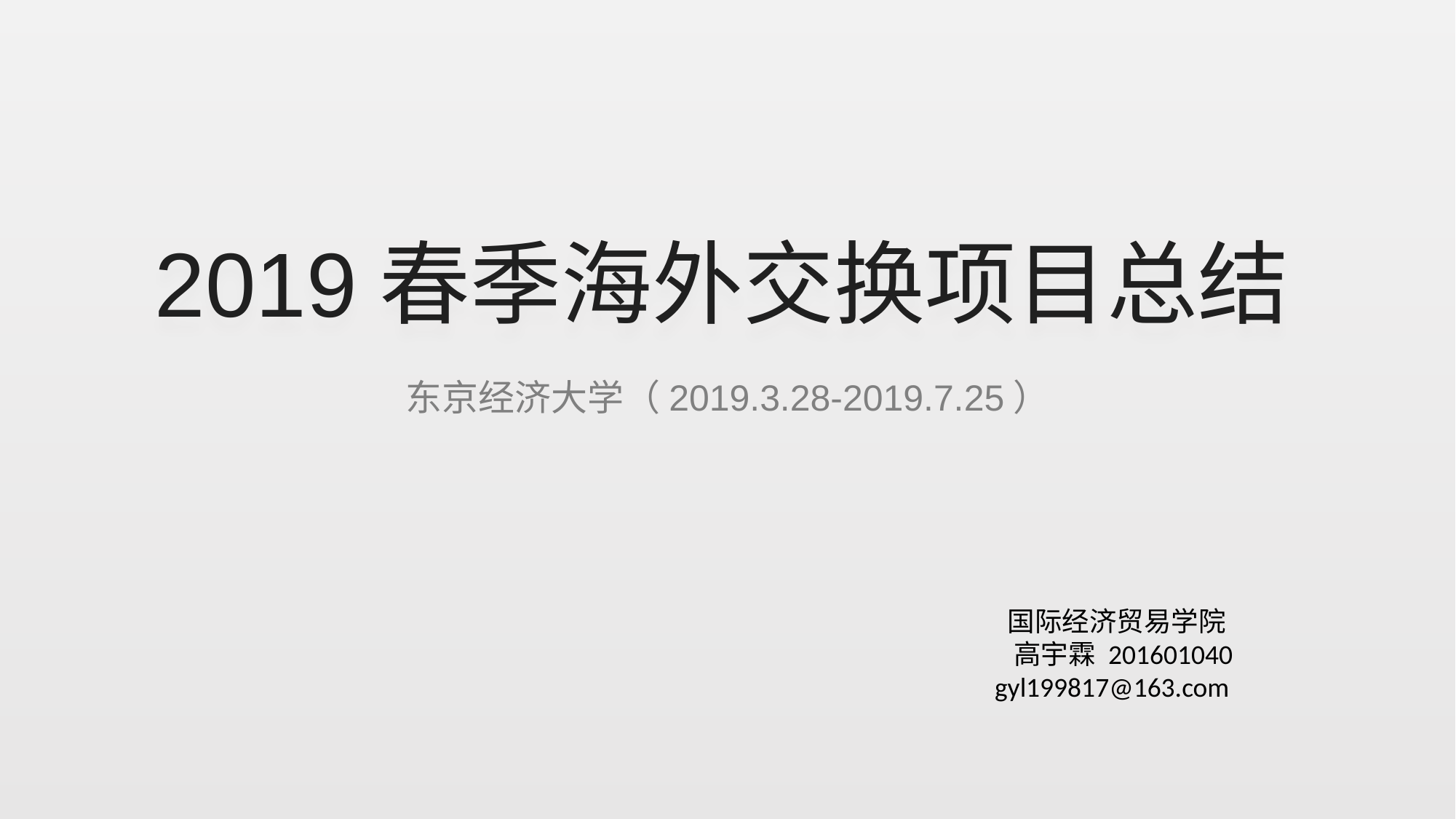

# 2019春季海外交换项目总结
东京经济大学（2019.3.28-2019.7.25）
      国际经济贸易学院
       高宇霖 201601040
     gyl199817@163.com